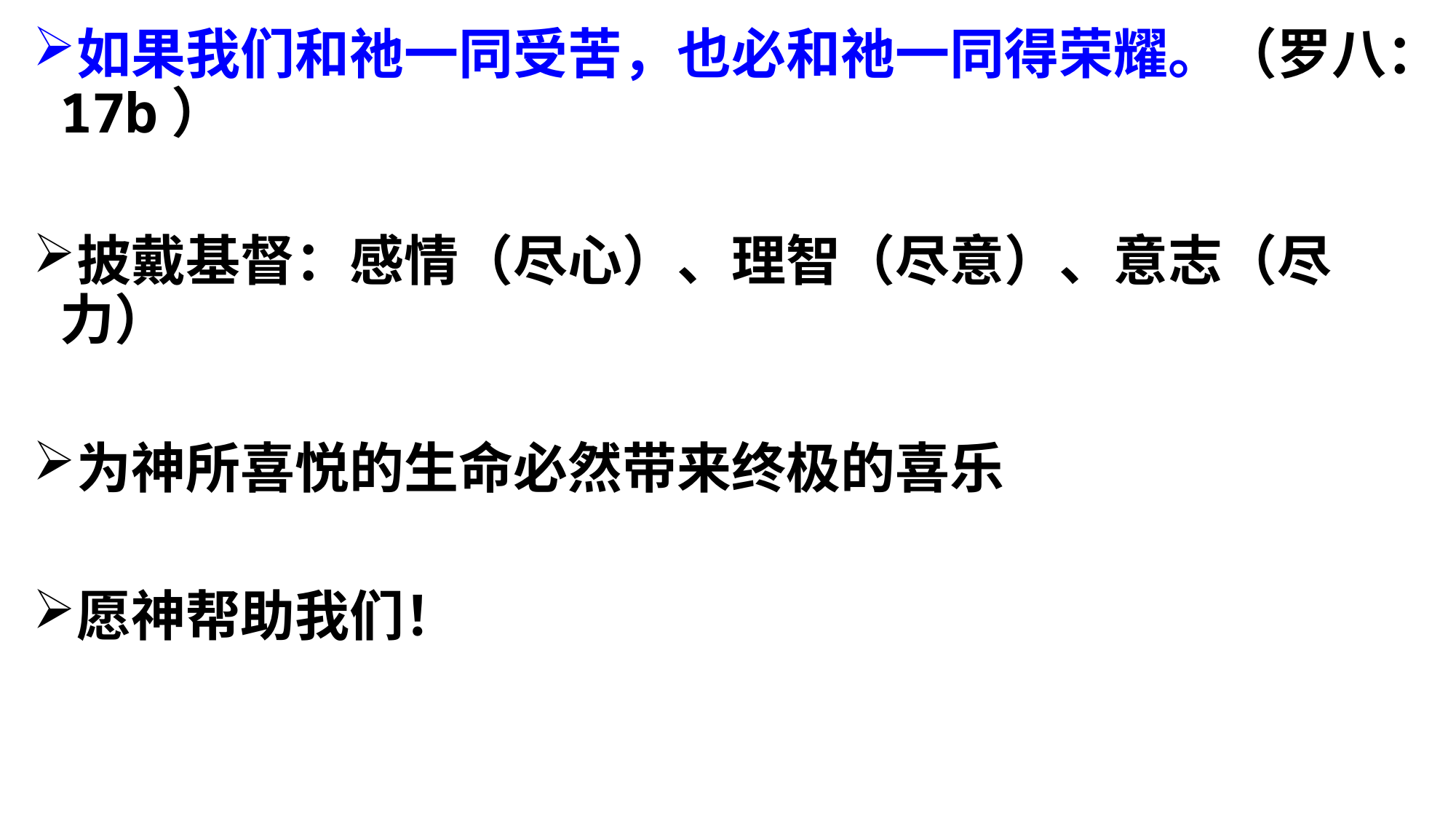

如果我们和祂一同受苦，也必和祂一同得荣耀。（罗八：17b）

披戴基督：感情（尽心）、理智（尽意）、意志（尽力）

为神所喜悦的生命必然带来终极的喜乐

愿神帮助我们！